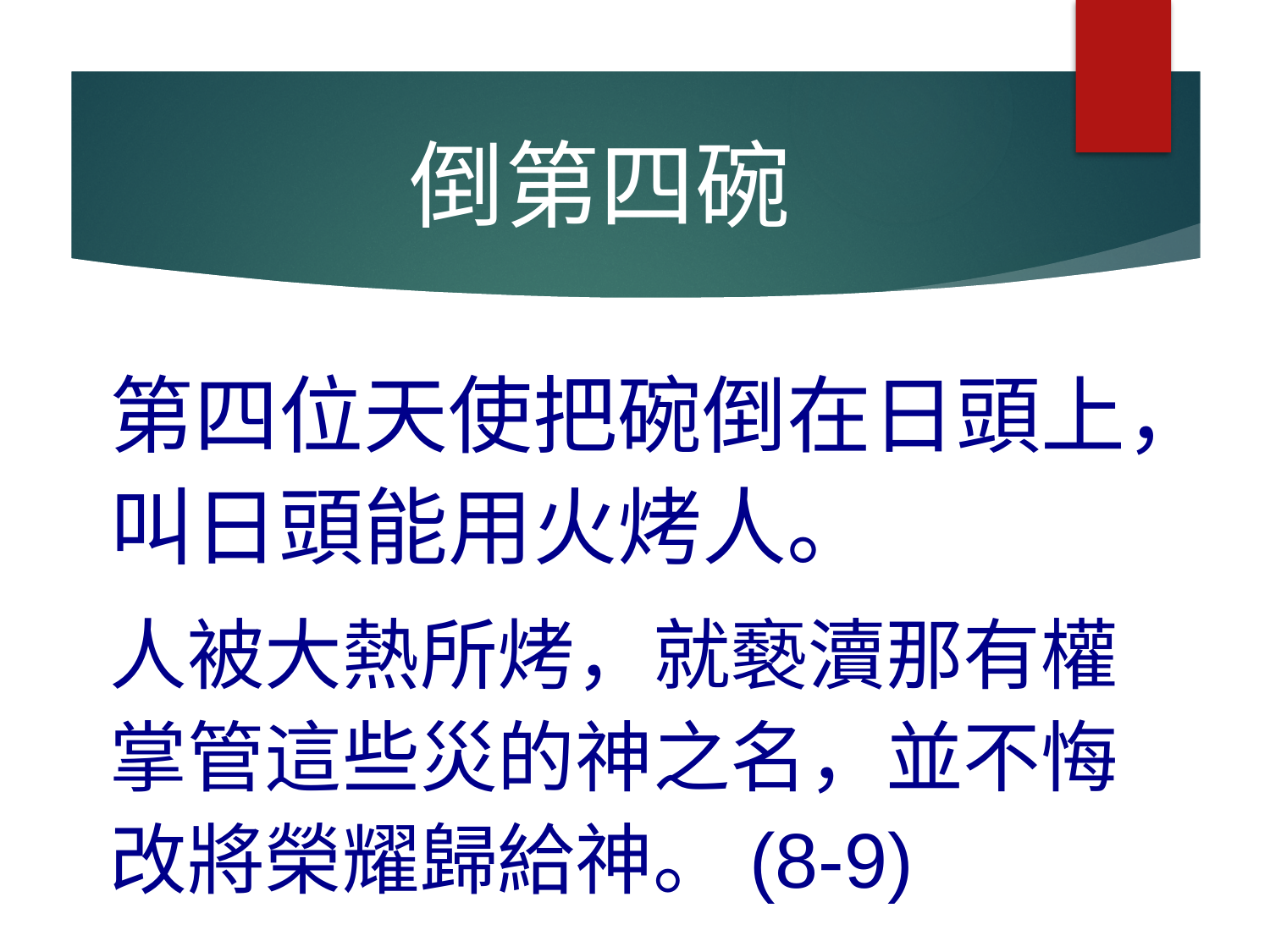

# 倒第四碗
第四位天使把碗倒在日頭上，叫日頭能用火烤人。
人被大熱所烤，就褻瀆那有權掌管這些災的神之名，並不悔改將榮耀歸給神。(8-9)